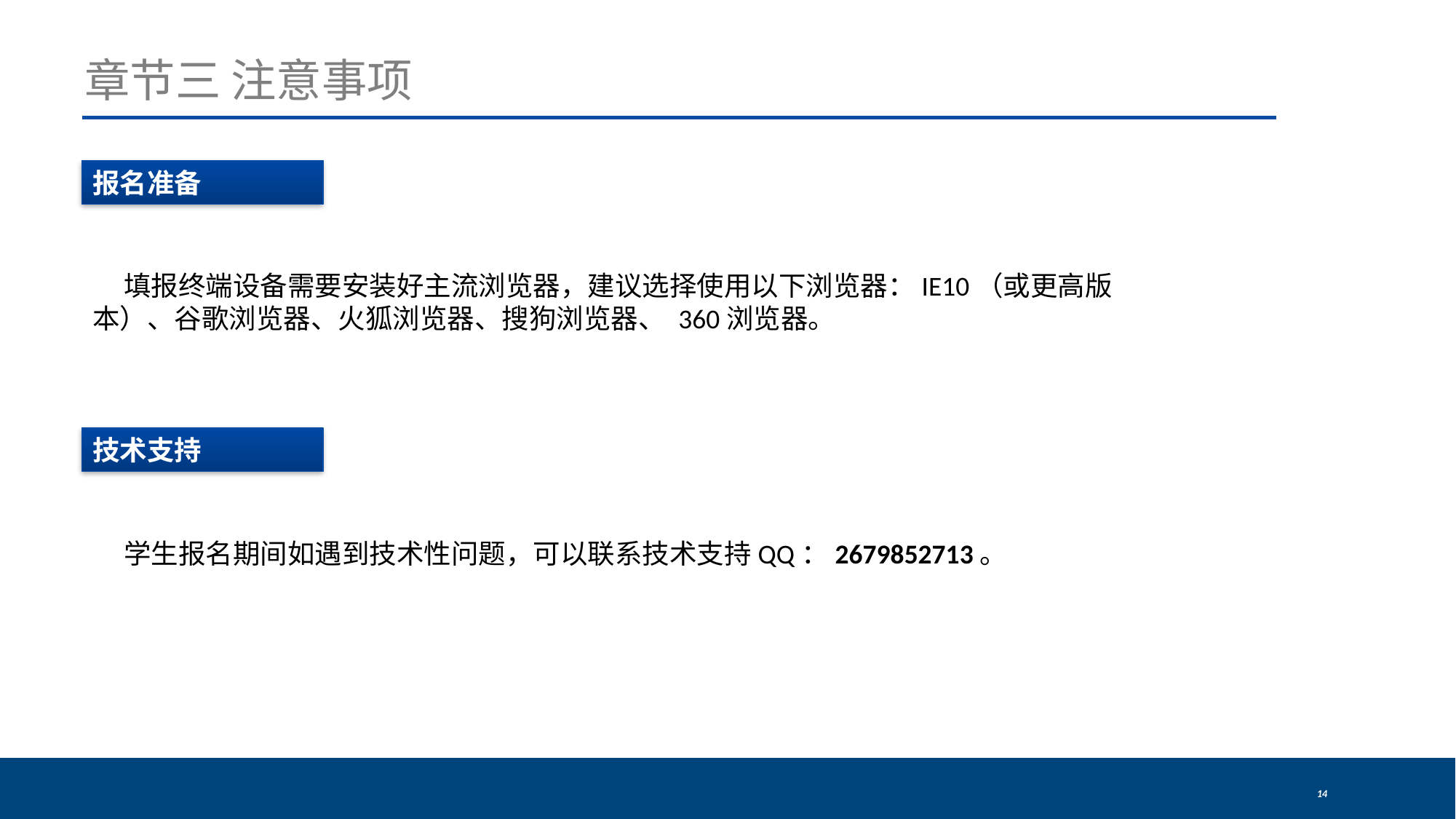

# 章节三 注意事项
报名准备
    填报终端设备需要安装好主流浏览器，建议选择使用以下浏览器：IE10（或更高版本）、谷歌浏览器、火狐浏览器、搜狗浏览器、 360浏览器。
技术支持
    学生报名期间如遇到技术性问题，可以联系技术支持QQ：2679852713。

14